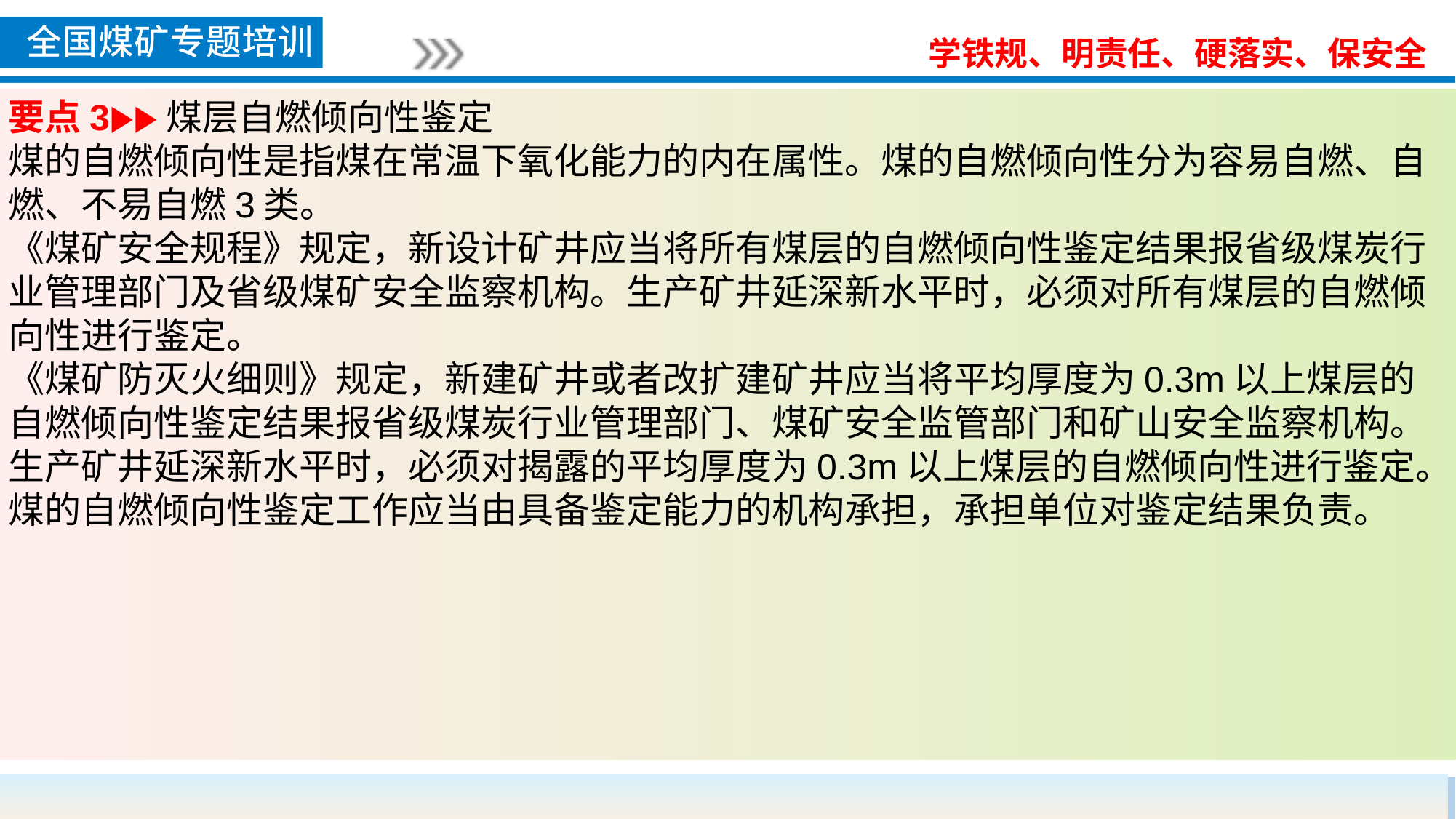

要点3▶▶煤层自燃倾向性鉴定
煤的自燃倾向性是指煤在常温下氧化能力的内在属性。煤的自燃倾向性分为容易自燃、自燃、不易自燃3类。
《煤矿安全规程》规定，新设计矿井应当将所有煤层的自燃倾向性鉴定结果报省级煤炭行业管理部门及省级煤矿安全监察机构。生产矿井延深新水平时，必须对所有煤层的自燃倾向性进行鉴定。
《煤矿防灭火细则》规定，新建矿井或者改扩建矿井应当将平均厚度为0.3m以上煤层的自燃倾向性鉴定结果报省级煤炭行业管理部门、煤矿安全监管部门和矿山安全监察机构。
生产矿井延深新水平时，必须对揭露的平均厚度为0.3m以上煤层的自燃倾向性进行鉴定。
煤的自燃倾向性鉴定工作应当由具备鉴定能力的机构承担，承担单位对鉴定结果负责。